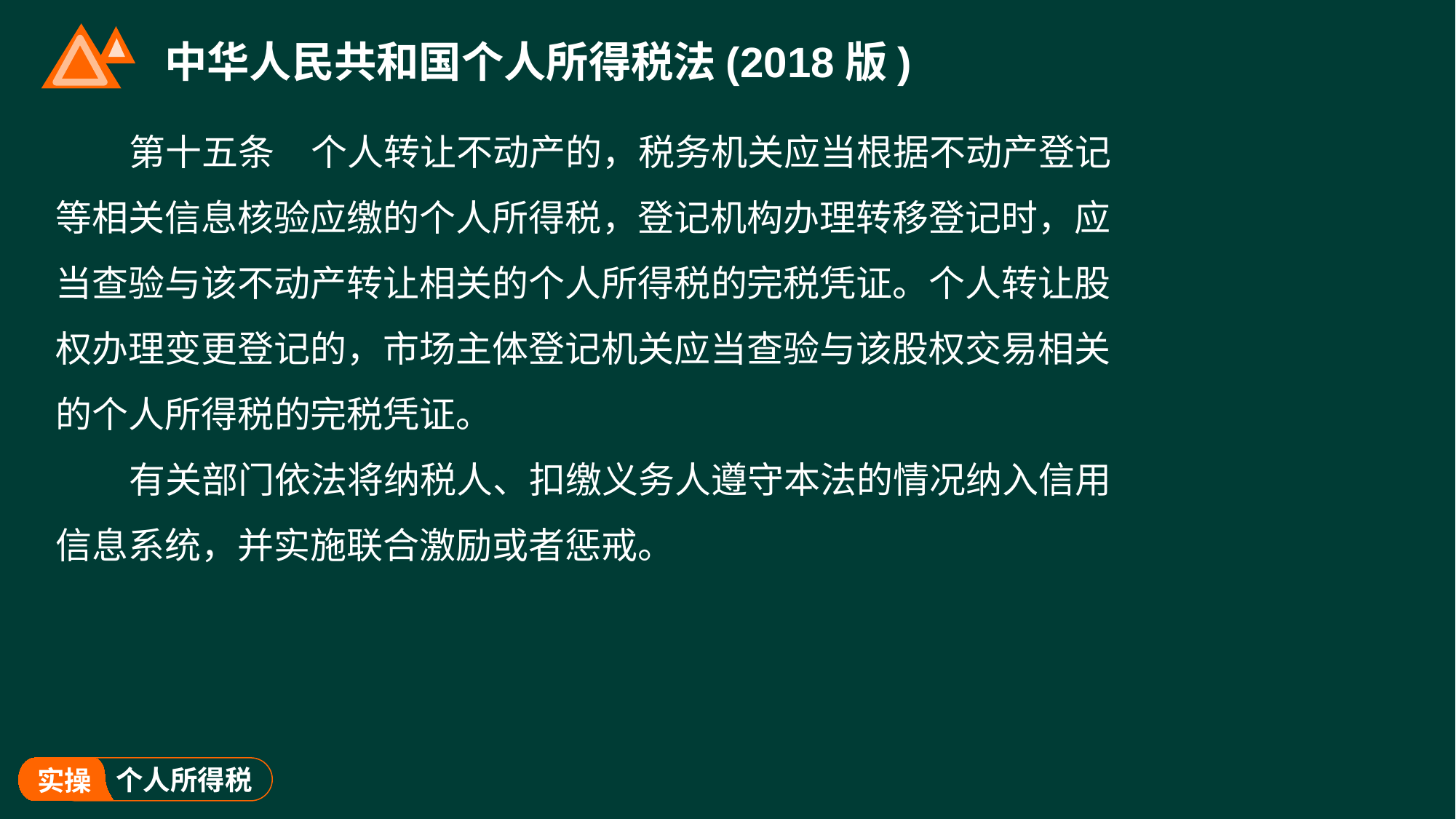

# 中华人民共和国个人所得税法(2018版)
第十五条　个人转让不动产的，税务机关应当根据不动产登记等相关信息核验应缴的个人所得税，登记机构办理转移登记时，应当查验与该不动产转让相关的个人所得税的完税凭证。个人转让股权办理变更登记的，市场主体登记机关应当查验与该股权交易相关的个人所得税的完税凭证。
有关部门依法将纳税人、扣缴义务人遵守本法的情况纳入信用信息系统，并实施联合激励或者惩戒。